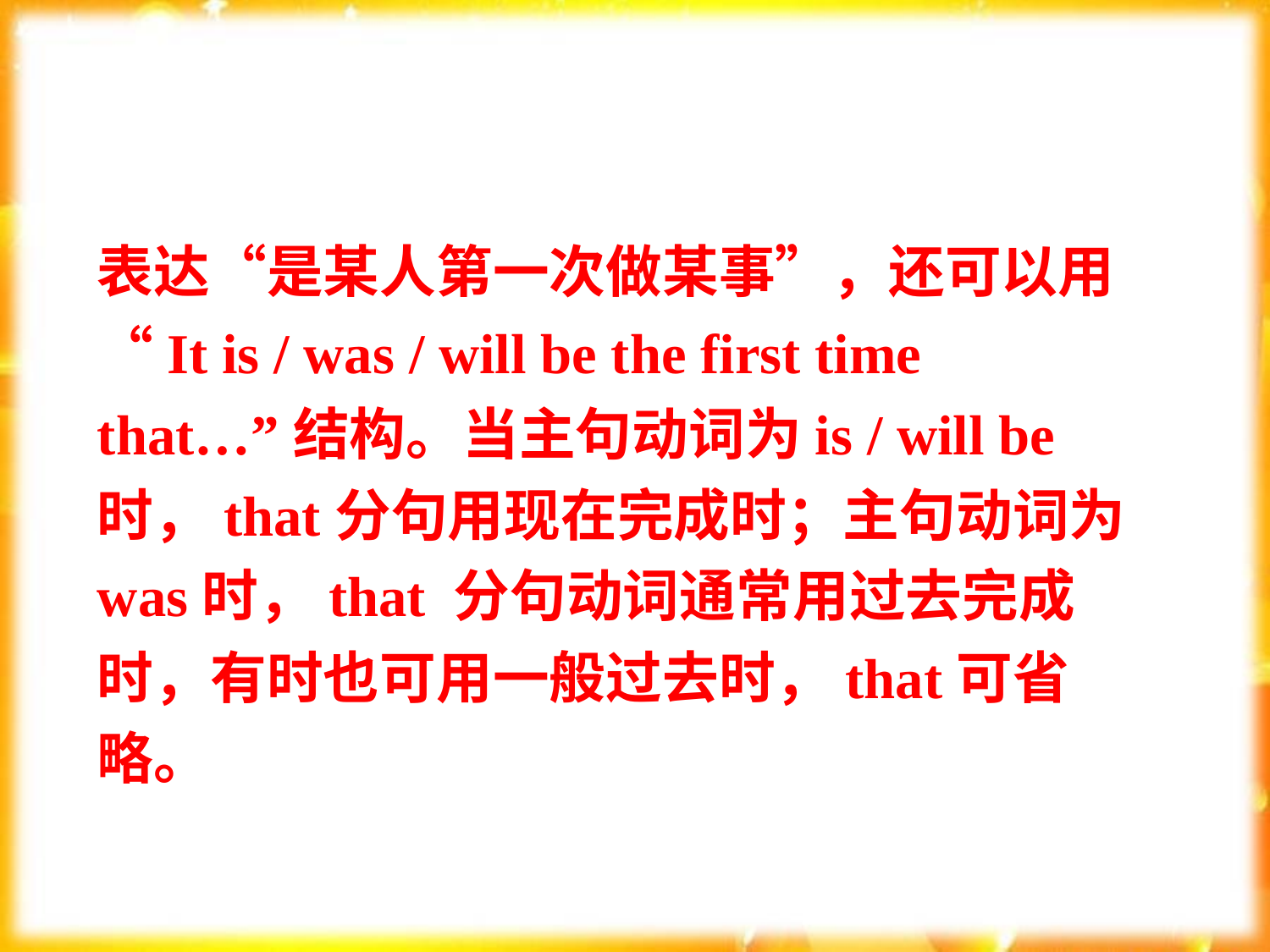

表达“是某人第一次做某事”，还可以用“It is / was / will be the first time that…”结构。当主句动词为is / will be时，that分句用现在完成时；主句动词为was时，that 分句动词通常用过去完成时，有时也可用一般过去时，that可省略。